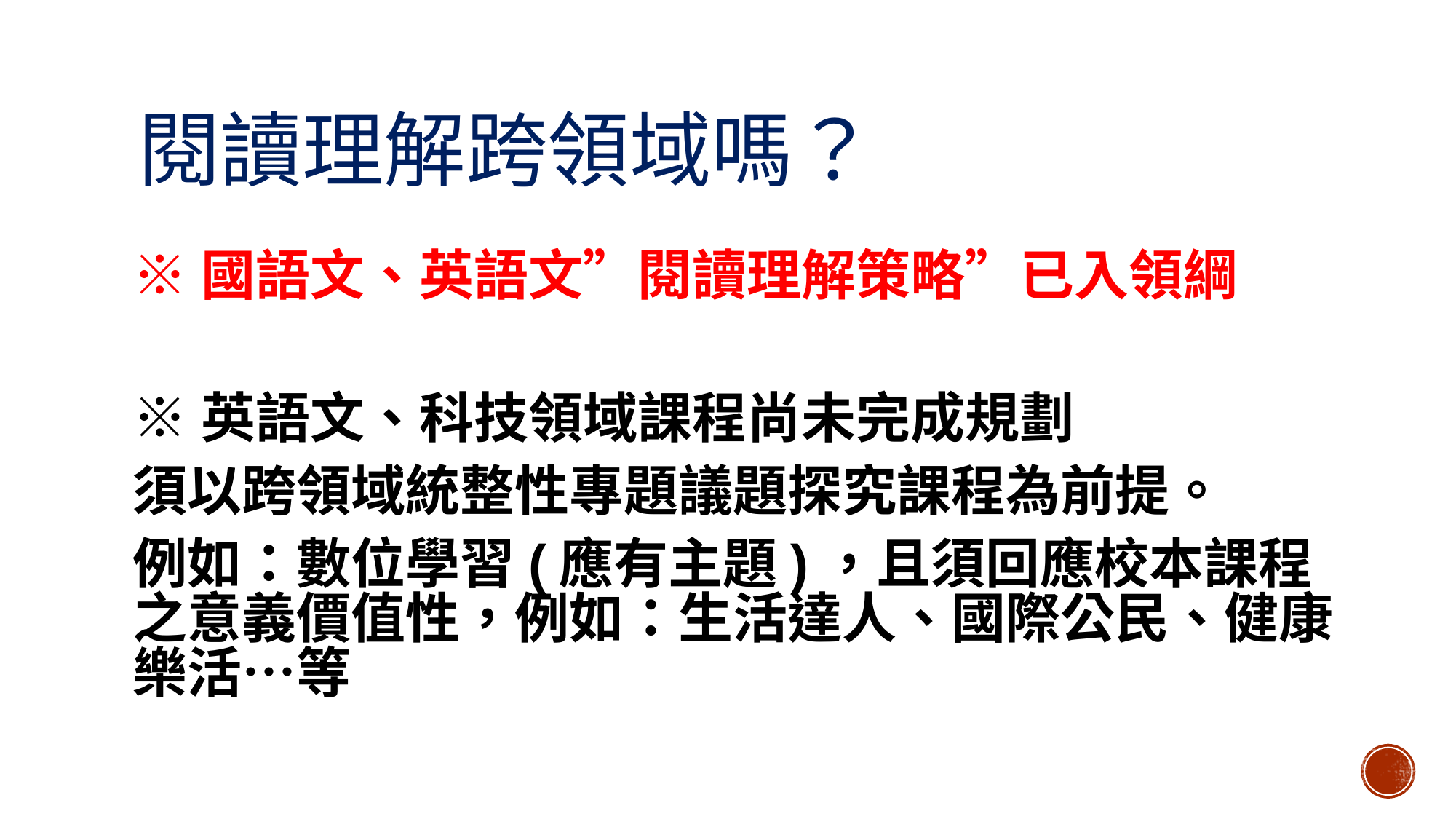

# 閱讀理解跨領域嗎？
※國語文、英語文”閱讀理解策略”已入領綱

※英語文、科技領域課程尚未完成規劃
須以跨領域統整性專題議題探究課程為前提。
例如：數位學習(應有主題)，且須回應校本課程之意義價值性，例如：生活達人、國際公民、健康樂活…等